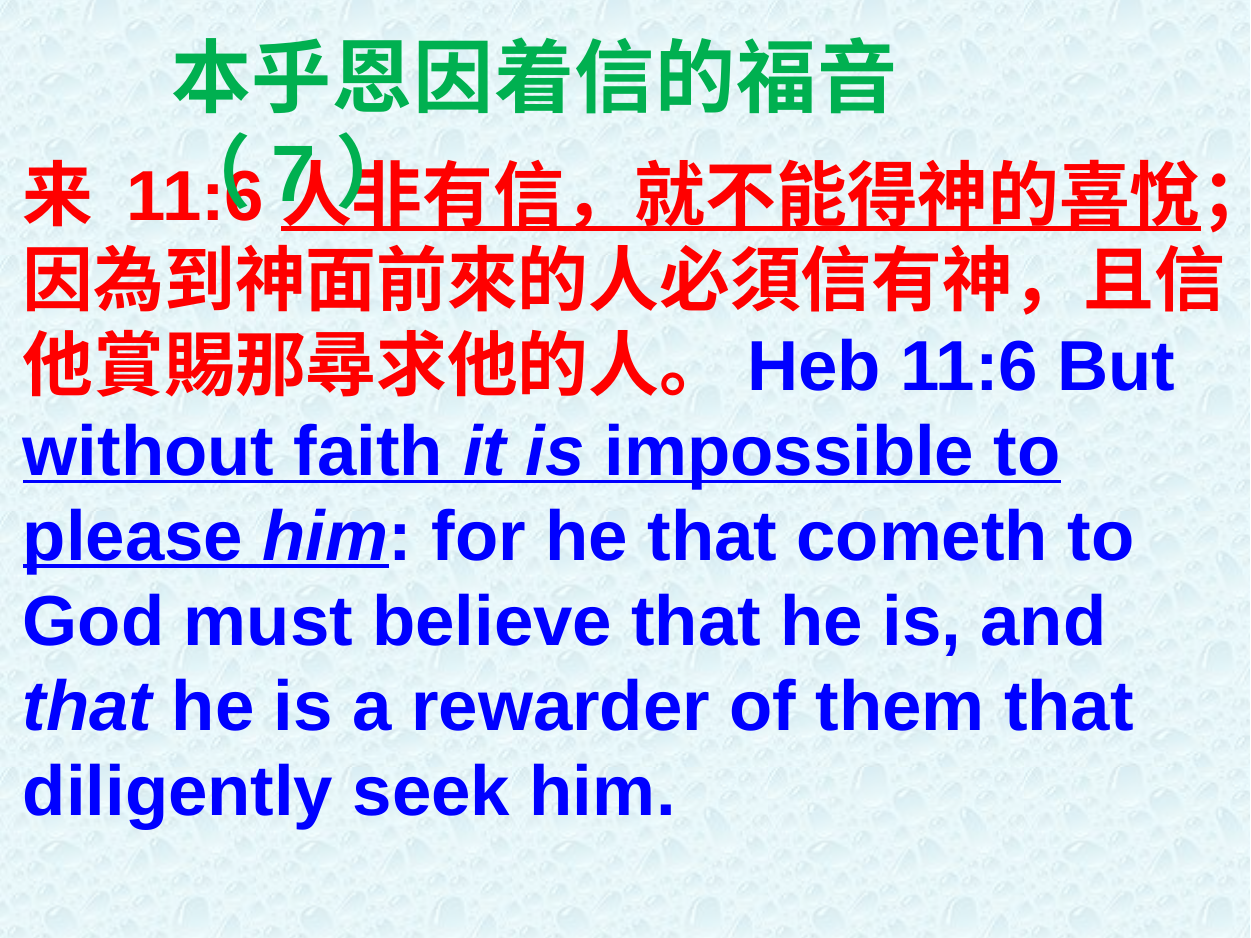

本乎恩因着信的福音（7）
来 11:6人非有信，就不能得神的喜悅；因為到神面前來的人必須信有神，且信他賞賜那尋求他的人。Heb 11:6 But without faith it is impossible to please him: for he that cometh to God must believe that he is, and that he is a rewarder of them that diligently seek him.